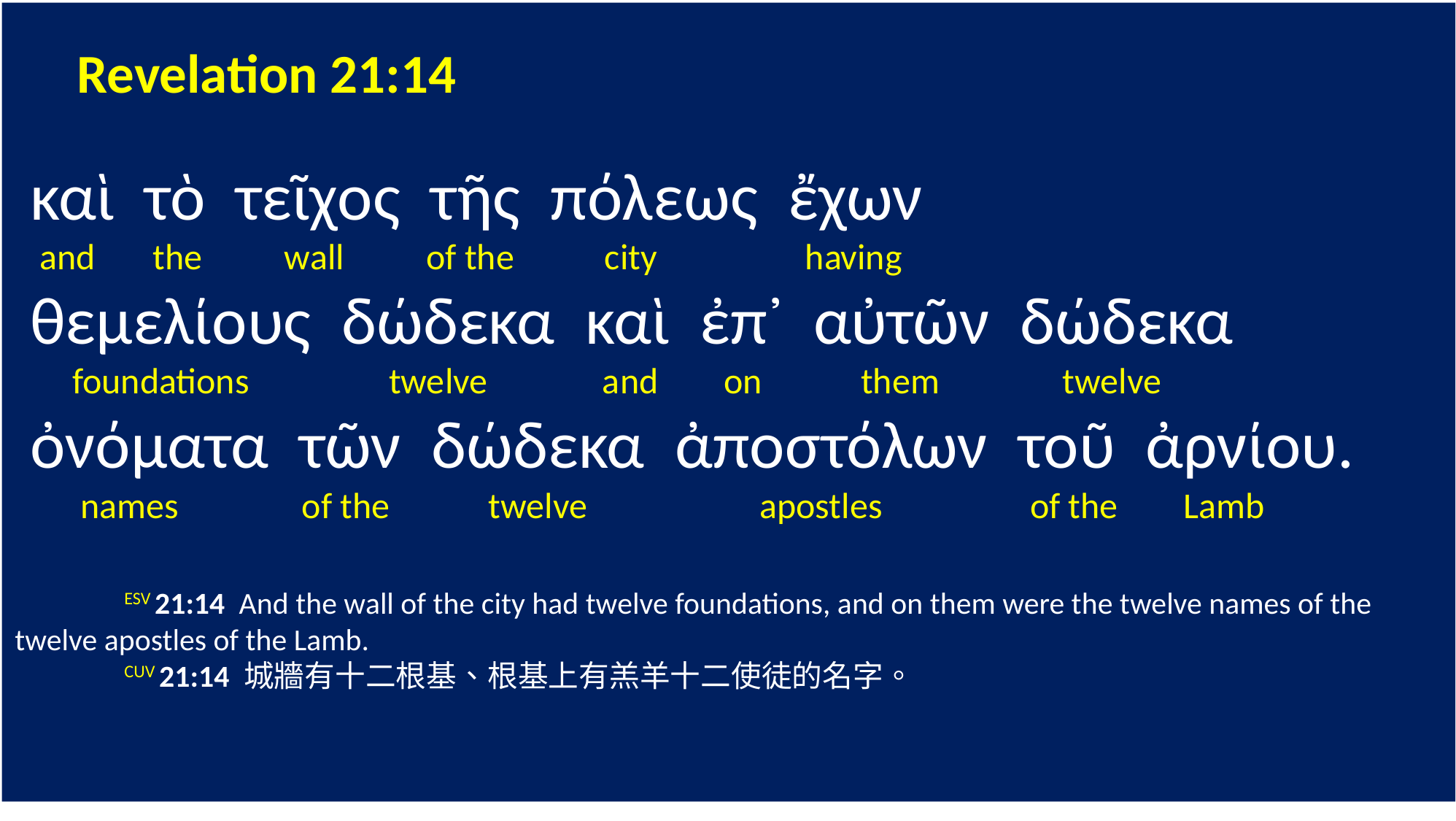

Revelation 21:14

 καὶ  τὸ  τεῖχος  τῆς  πόλεως  ἔχων
   and       the          wall          of the           city                  having
 θεμελίους  δώδεκα  καὶ  ἐπ᾽  αὐτῶν  δώδεκα
       foundations                 twelve              and        on            them               twelve
 ὀνόματα  τῶν  δώδεκα  ἀποστόλων  τοῦ  ἀρνίου.
        names               of the            twelve                     apostles                  of the        Lamb

	ESV 21:14  And the wall of the city had twelve foundations, and on them were the twelve names of the twelve apostles of the Lamb.
	CUV 21:14 城牆有十二根基、根基上有羔羊十二使徒的名字。